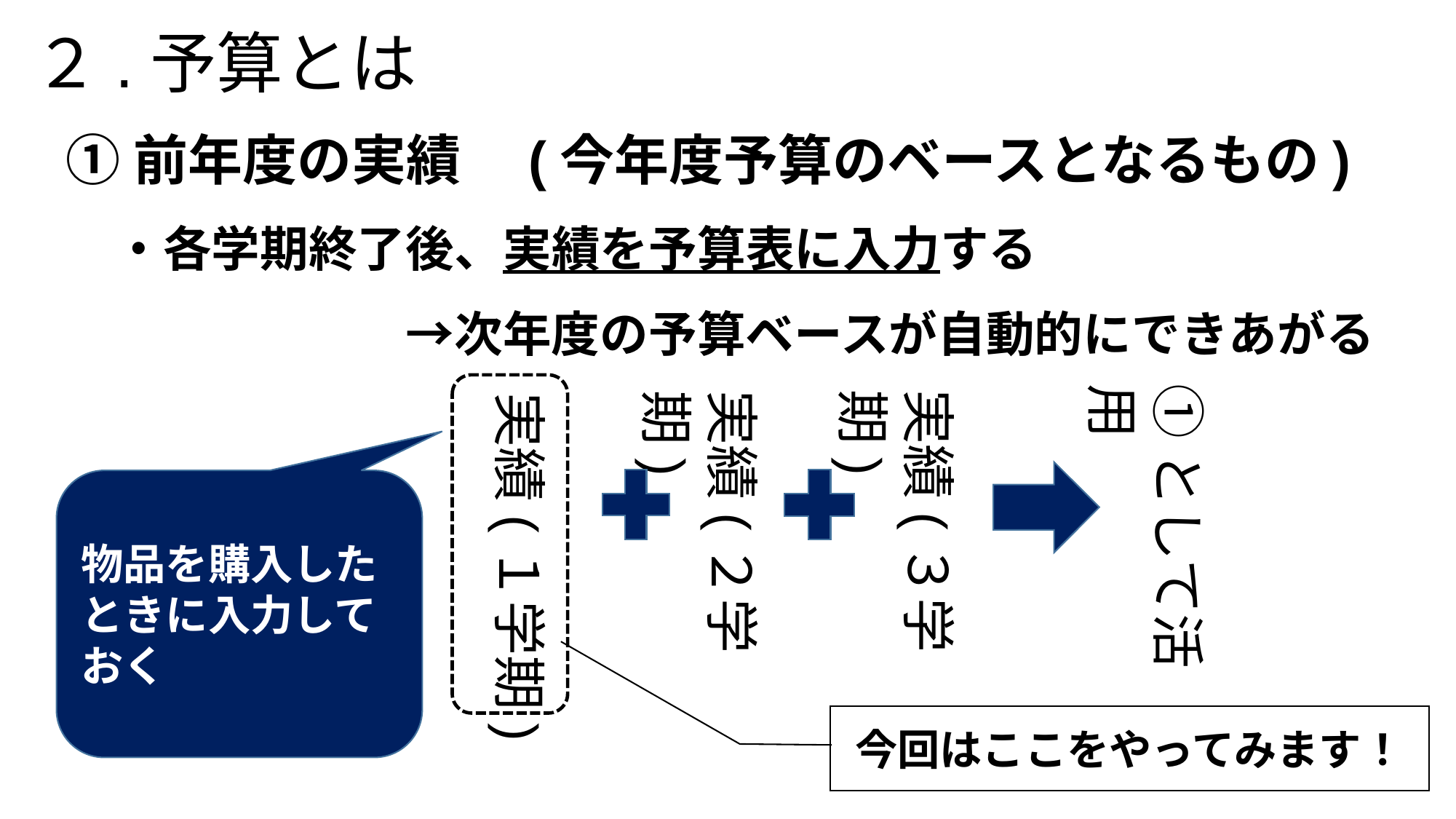

# ２.予算とは
①前年度の実績　(今年度予算のベースとなるもの)
　・各学期終了後、実績を予算表に入力する
　　　　　　　→次年度の予算ベースが自動的にできあがる
①として活用
実績(３学期)
実績(２学期)
実績(１学期)

物品を購入したときに入力しておく
今回はここをやってみます！